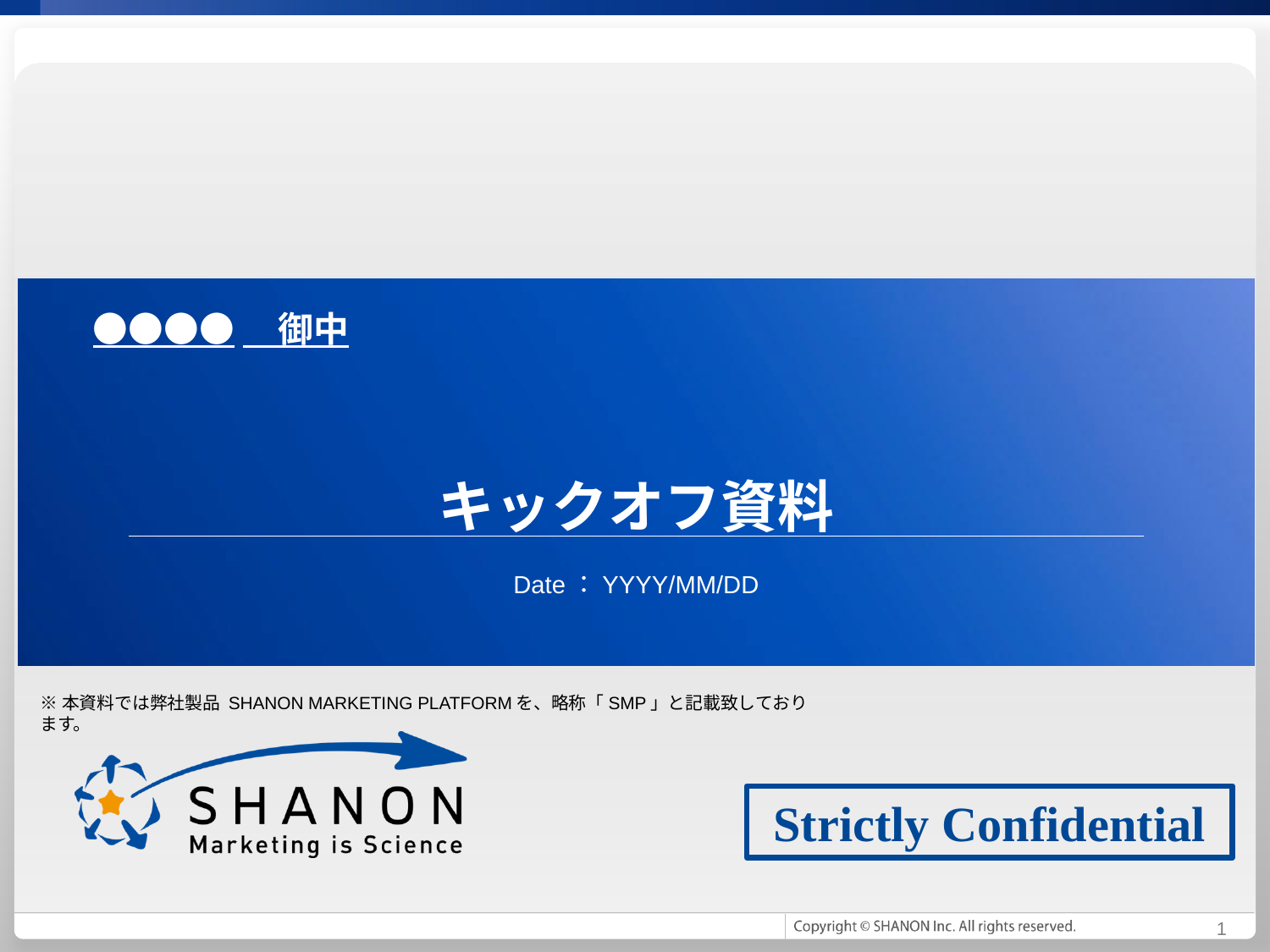

●●●●　御中
キックオフ資料
Date：YYYY/MM/DD
※本資料では弊社製品 SHANON MARKETING PLATFORMを、略称「SMP」と記載致しております。
1